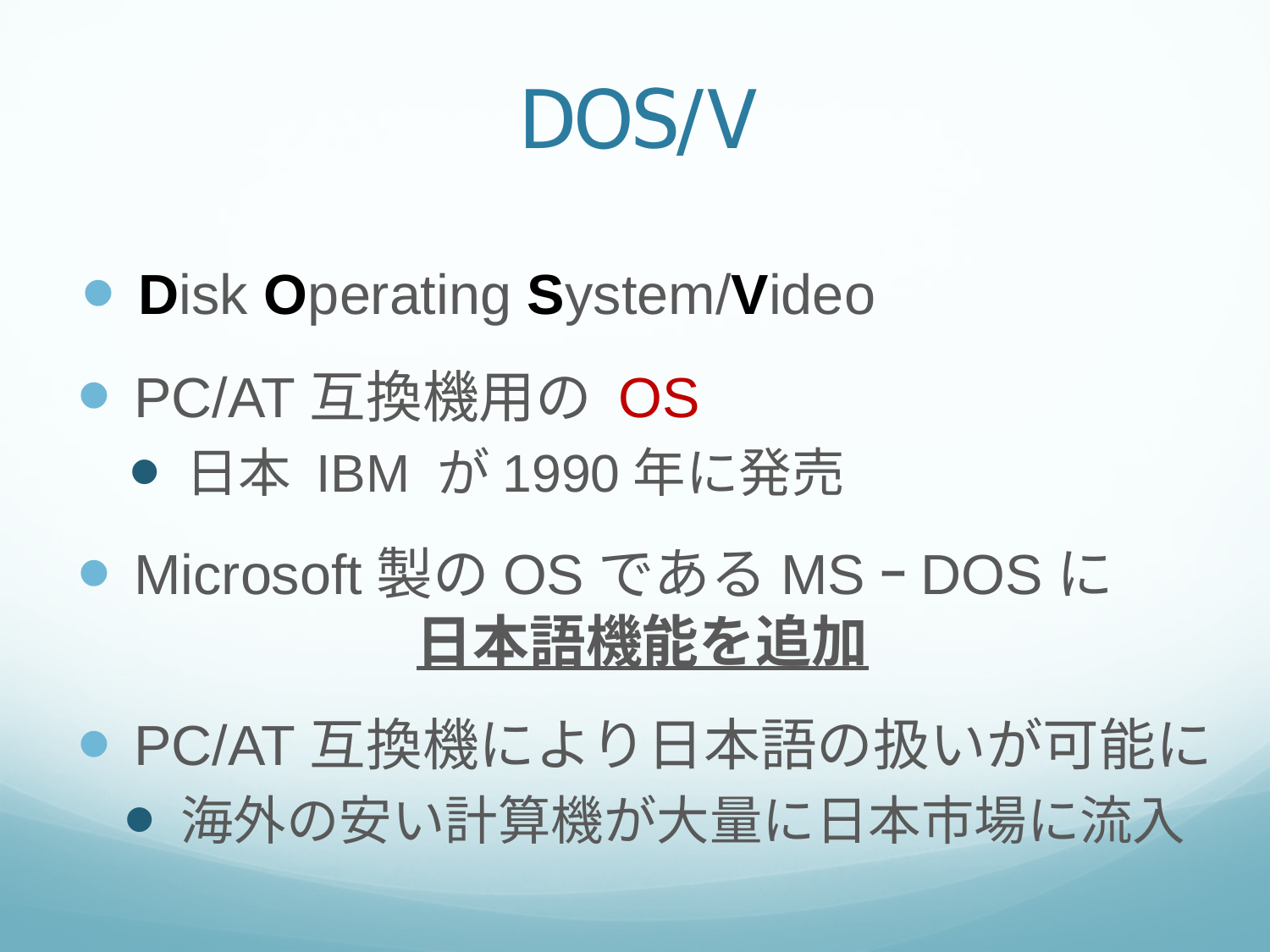

# DOS/V
Disk Operating System/Video
PC/AT互換機用の OS
日本 IBM が1990年に発売
Microsoft製のOSであるMSｰDOSに　　　　　　　日本語機能を追加
PC/AT互換機により日本語の扱いが可能に
海外の安い計算機が大量に日本市場に流入